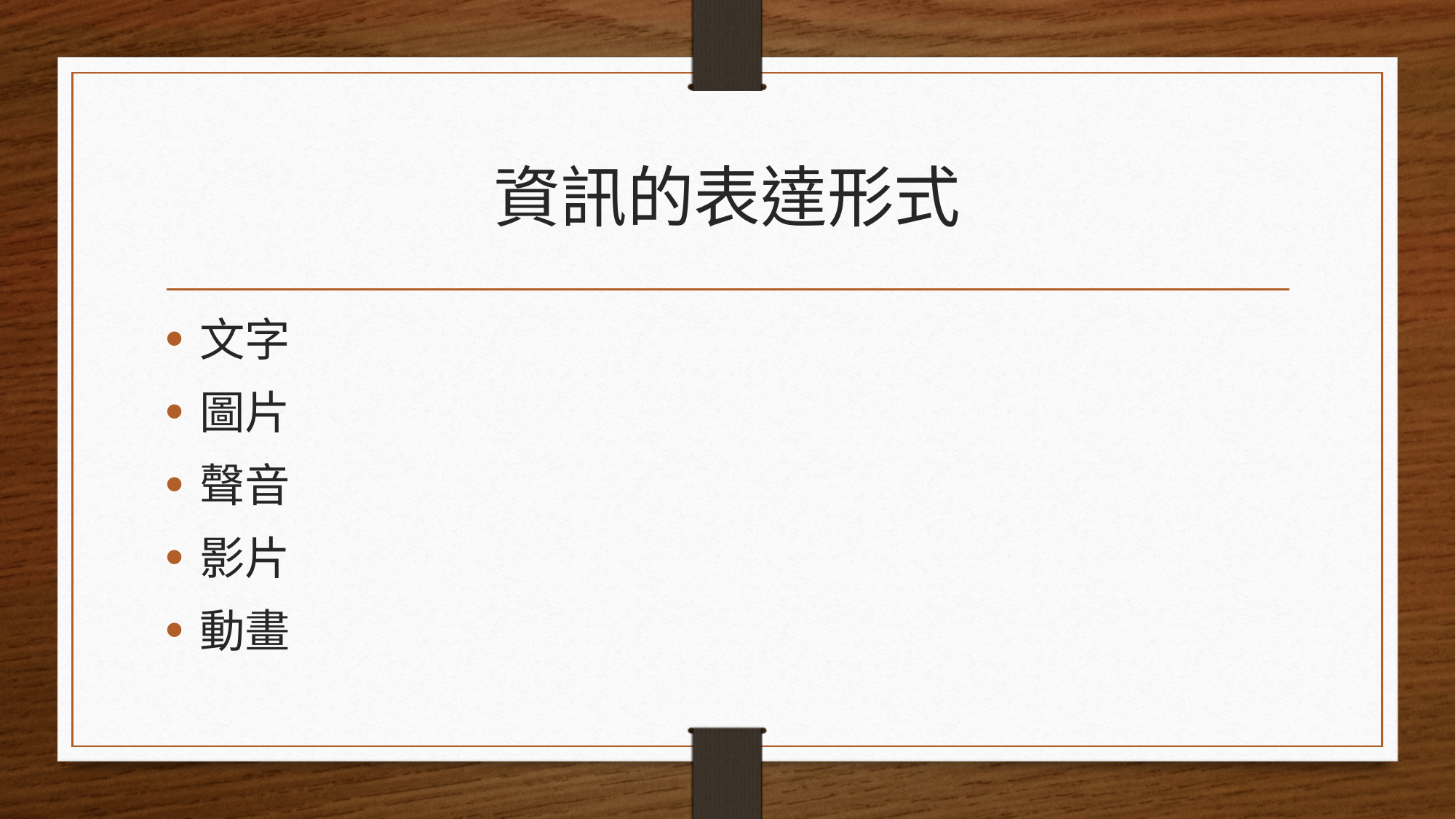

# 資訊的表達形式
文字
圖片
聲音
影片
動畫